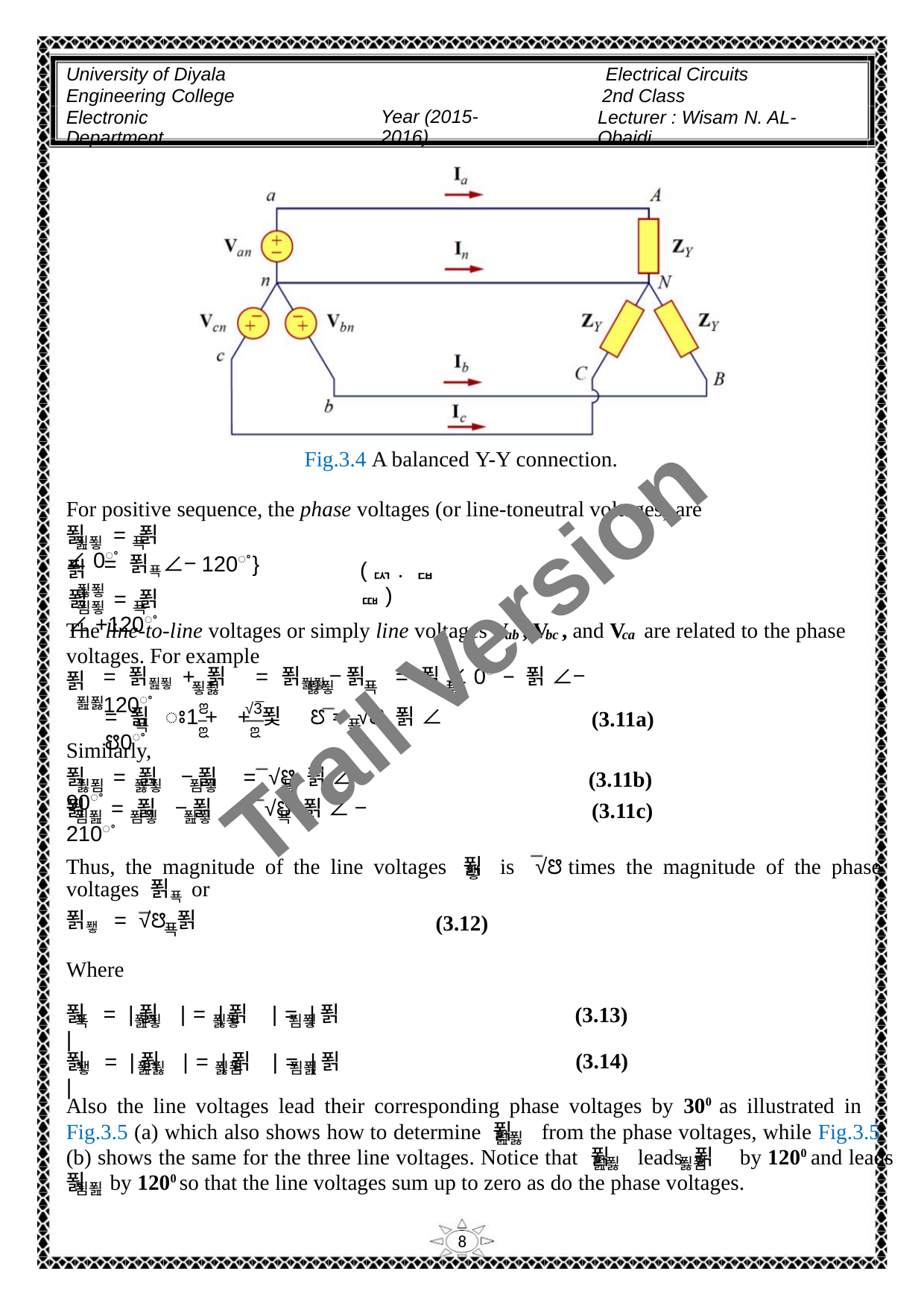

University of Diyala
Engineering College
Electronic Department
Electrical Circuits
2nd Class
Lecturer : Wisam N. AL-Obaidi
Year (2015-2016)
Fig.3.4 A balanced Y-Y connection.
For positive sequence, the phase voltages (or line-toneutral voltages) are
푉 = 푉 ∠0ꢀ
푎푛
푝
= 푉푝∠−120ꢀ}
푉
푏푛
(ퟑ. ퟏퟎ)
푉 = 푉 ∠+120ꢀ
Trail Version
Trail Version
Trail Version
Trail Version
Trail Version
Trail Version
Trail Version
Trail Version
Trail Version
Trail Version
Trail Version
Trail Version
Trail Version
푐푛
푝
The line-to-line voltages or simply line voltages V , V , and V are related to the phase
ab
bc
ca
voltages. For example
= 푉푎푛 + 푉 = 푉푎푛 − 푉 = 푉 ∠0ꢀ − 푉 ∠−120ꢀ
푉
푎푏
푛푏
ꢂ
푏푛
푝
푝
√3
= 푉 ꢁ1 + + 푗 ꢄ = √ꢅ 푉 ∠ꢅ0ꢀ
(3.11a)
푝
푝
ꢃ
ꢃ
Similarly,
푉 = 푉 − 푉 = √ꢅ 푉 ∠ − 90ꢀ
(3.11b)
(3.11c)
푏푐
푏푛
푐푛
푝
푉 = 푉 − 푉 = √ꢅ 푉 ∠ − 210ꢀ
푐푎
푐푛
푎푛
푝
Thus, the magnitude of the line voltages 푉 is √ꢅ times the magnitude of the phase
퐿
voltages 푉푝 or
푉퐿 = √ꢅ 푉
(3.12)
푝
Where
푉 = |푉 | = |푉 | = |푉 |
(3.13)
(3.14)
푝
푎푛
푏푛
푐푛
푉 = |푉 | = |푉 | = |푉 |
퐿
푎푏
푏푐
푐푎
Also the line voltages lead their corresponding phase voltages by 300 as illustrated in
Fig.3.5 (a) which also shows how to determine 푉 from the phase voltages, while Fig.3.5
푎푏
(b) shows the same for the three line voltages. Notice that 푉 leads 푉 by 1200 and leads
푎푏
푏푐
푉 by 1200 so that the line voltages sum up to zero as do the phase voltages.
푐푎
8